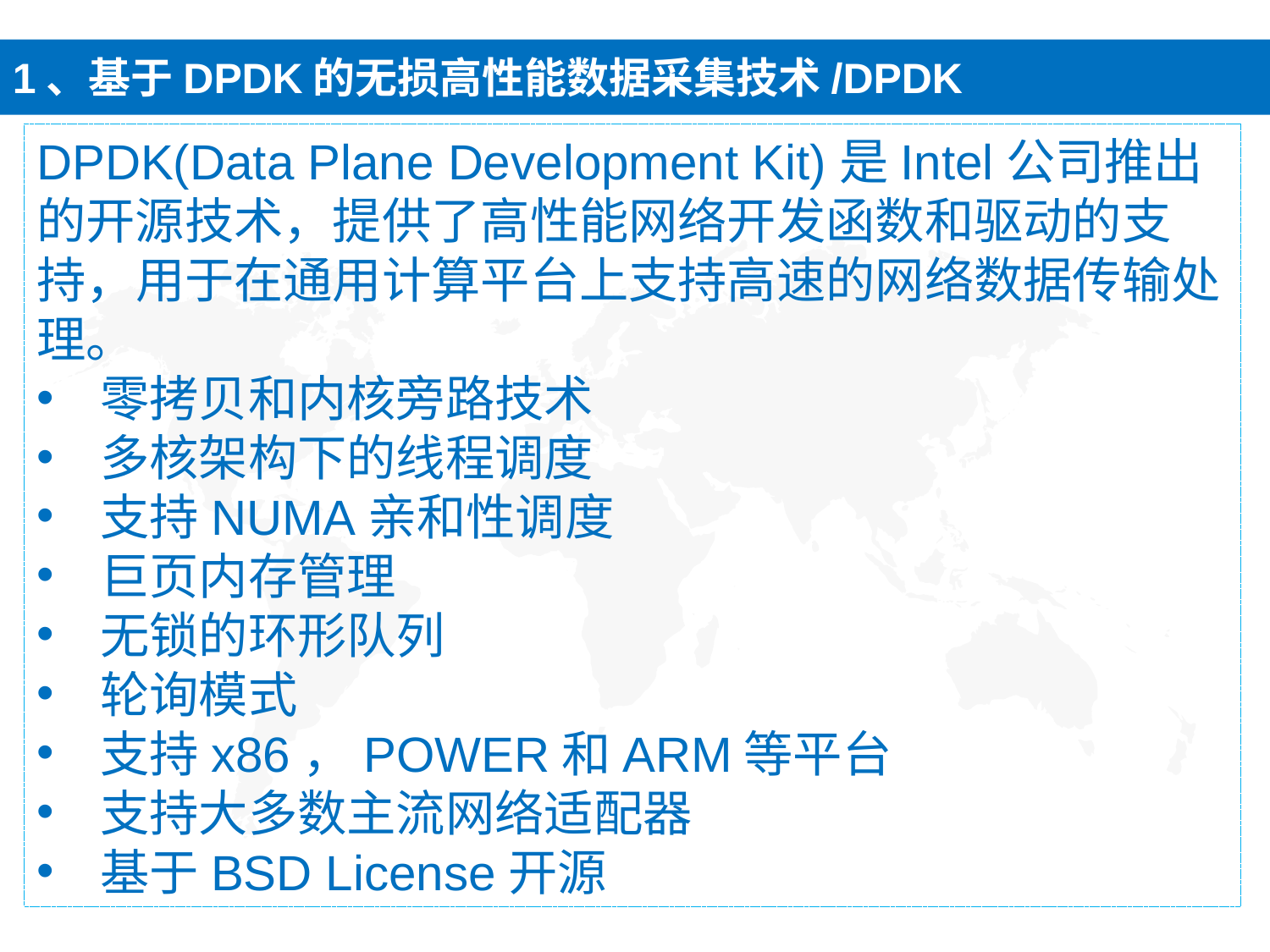

1、基于DPDK的无损高性能数据采集技术/DPDK

DPDK(Data Plane Development Kit)是Intel公司推出的开源技术，提供了高性能网络开发函数和驱动的支持，用于在通用计算平台上支持高速的网络数据传输处理。
零拷贝和内核旁路技术
多核架构下的线程调度
支持NUMA亲和性调度
巨页内存管理
无锁的环形队列
轮询模式
支持x86，POWER和ARM等平台
支持大多数主流网络适配器
基于BSD License开源